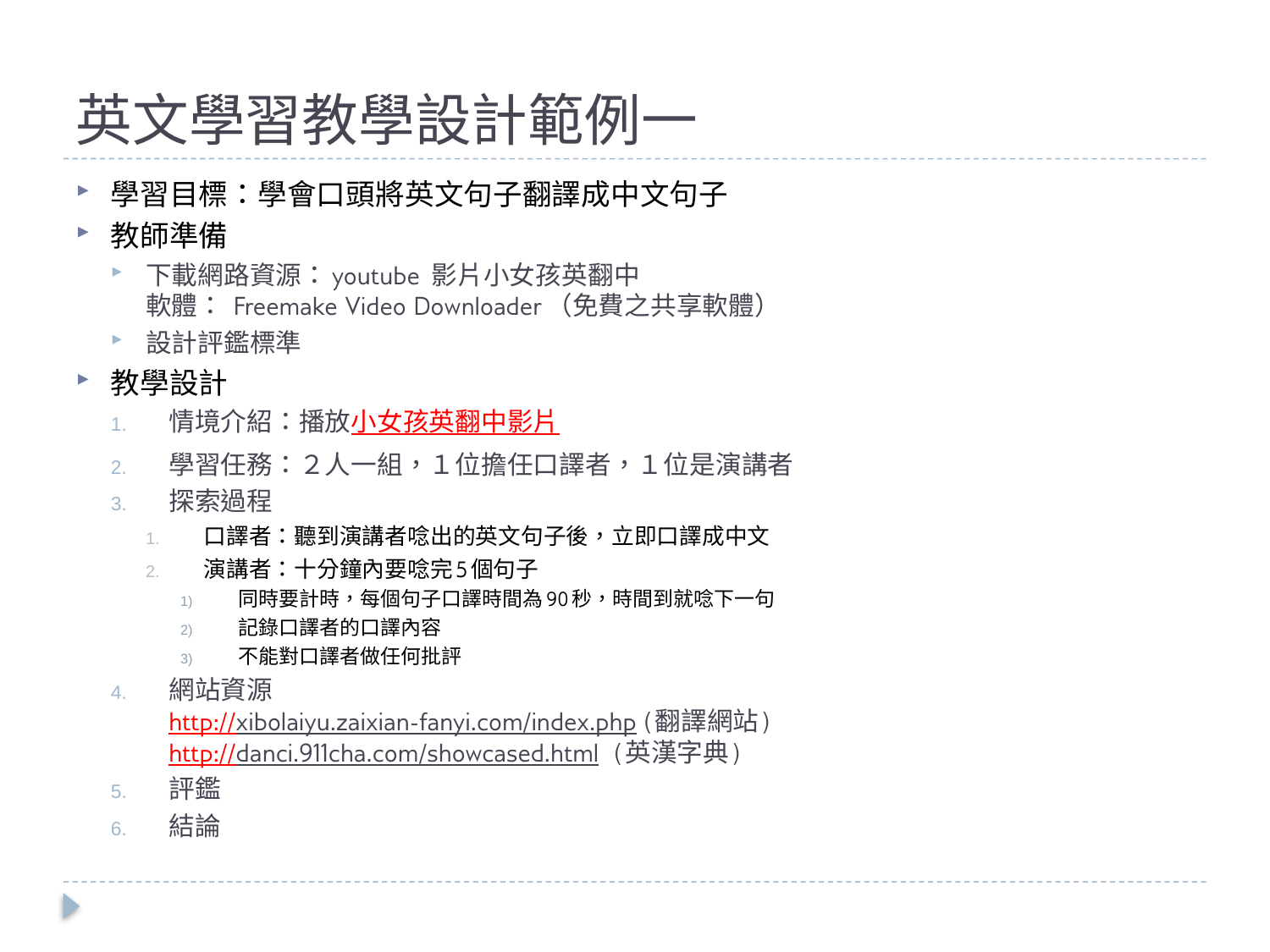

# 英文學習教學設計範例一
學習目標：學會口頭將英文句子翻譯成中文句子
教師準備
下載網路資源：youtube 影片小女孩英翻中
軟體： Freemake Video Downloader（免費之共享軟體）
設計評鑑標準
教學設計
情境介紹：播放小女孩英翻中影片
學習任務：２人一組，１位擔任口譯者，１位是演講者
探索過程
口譯者：聽到演講者唸出的英文句子後，立即口譯成中文
演講者：十分鐘內要唸完5個句子
同時要計時，每個句子口譯時間為90秒，時間到就唸下一句
記錄口譯者的口譯內容
不能對口譯者做任何批評
網站資源
http://xibolaiyu.zaixian-fanyi.com/index.php (翻譯網站)
http://danci.911cha.com/showcased.html  (英漢字典)
評鑑
結論